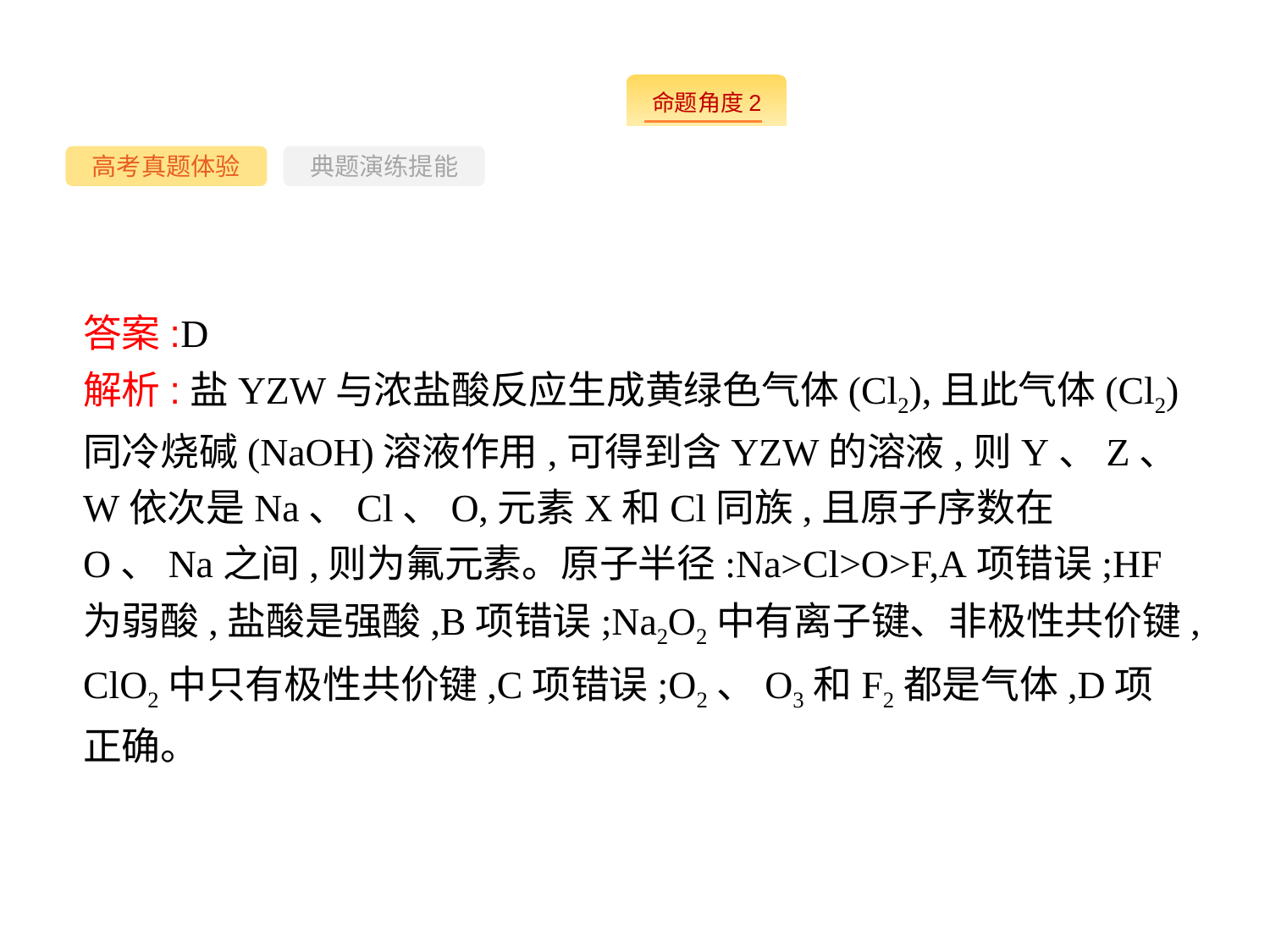

-40-
高考真题体验
典题演练提能
答案:D
解析:盐YZW与浓盐酸反应生成黄绿色气体(Cl2),且此气体(Cl2)同冷烧碱(NaOH)溶液作用,可得到含YZW的溶液,则Y、Z、W依次是Na、Cl、O,元素X和Cl同族,且原子序数在O、Na之间,则为氟元素。原子半径:Na>Cl>O>F,A项错误;HF为弱酸,盐酸是强酸,B项错误;Na2O2中有离子键、非极性共价键,ClO2中只有极性共价键,C项错误;O2、O3和F2都是气体,D项正确。